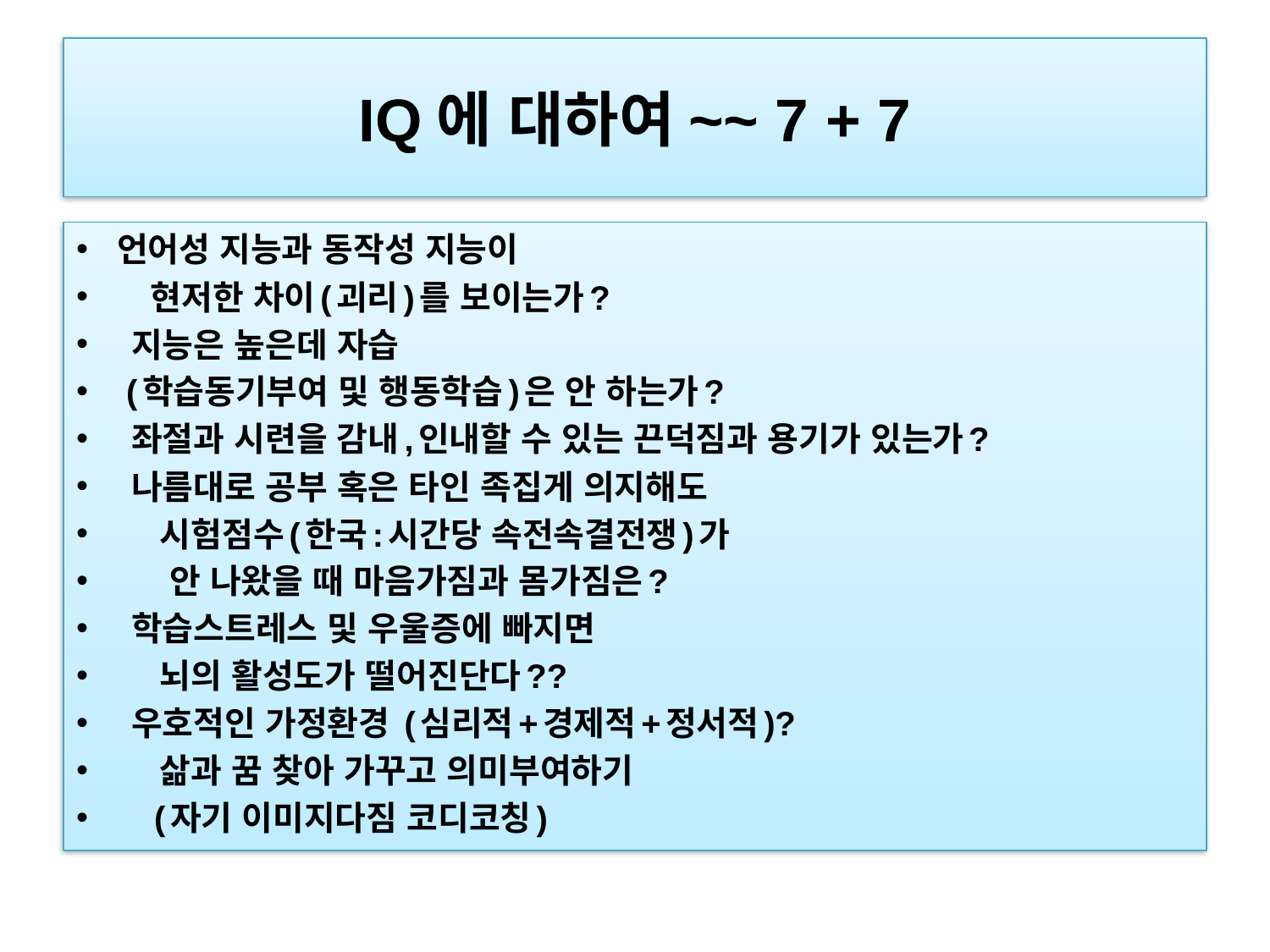

# IQ에 대하여~~ 7 + 7
언어성 지능과 동작성 지능이
   현저한 차이(괴리)를 보이는가?
 지능은 높은데 자습
 (학습동기부여 및 행동학습)은 안 하는가?
 좌절과 시련을 감내,인내할 수 있는 끈덕짐과 용기가 있는가?
 나름대로 공부 혹은 타인 족집게 의지해도
    시험점수(한국:시간당 속전속결전쟁)가
     안 나왔을 때 마음가짐과 몸가짐은?
 학습스트레스 및 우울증에 빠지면
    뇌의 활성도가 떨어진단다??
 우호적인 가정환경 (심리적+경제적+정서적)?
    삶과 꿈 찾아 가꾸고 의미부여하기
    (자기 이미지다짐 코디코칭)